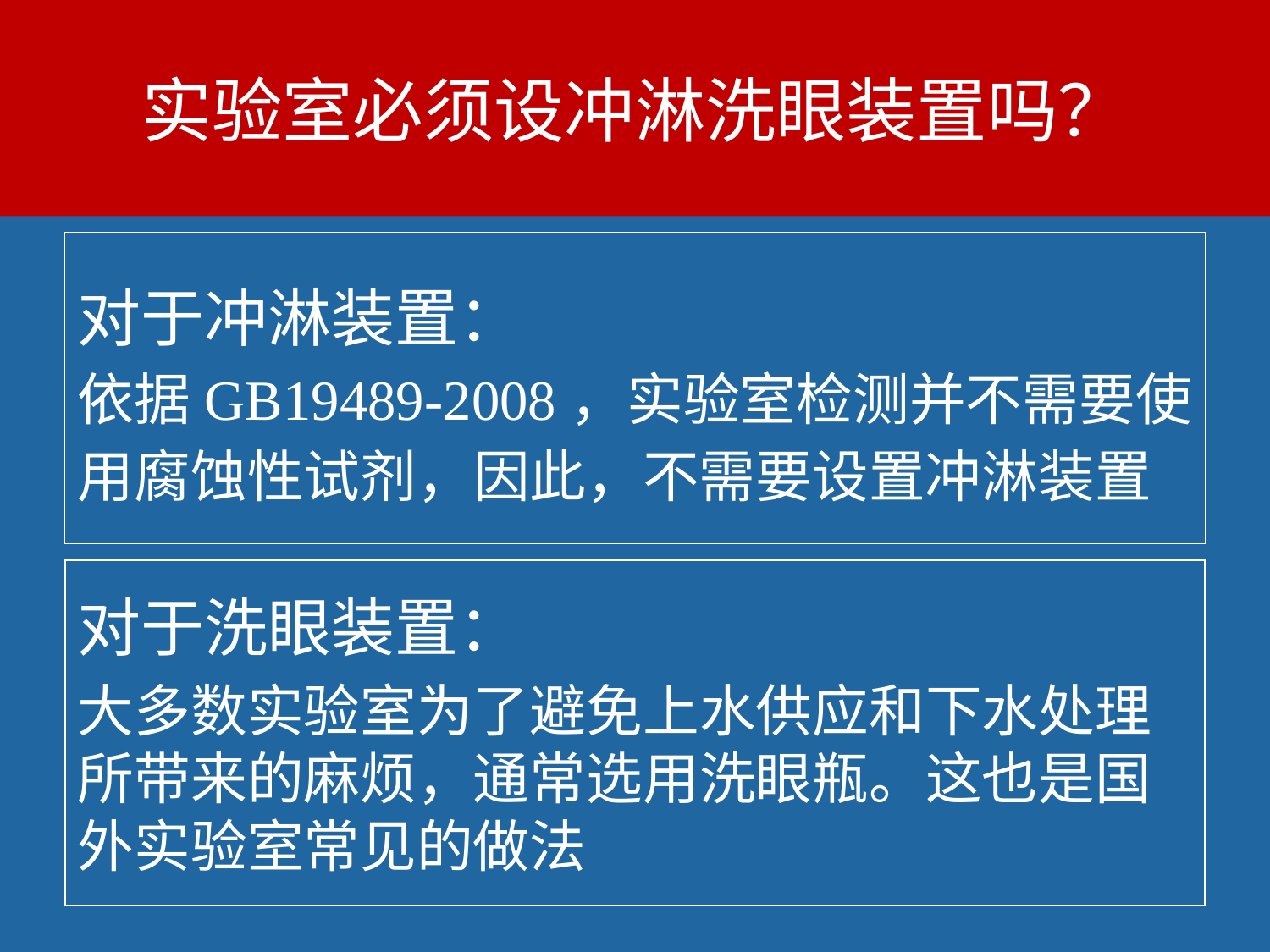

# 实验室必须设冲淋洗眼装置吗？
对于冲淋装置：
依据GB19489-2008，实验室检测并不需要使用腐蚀性试剂，因此，不需要设置冲淋装置
对于洗眼装置：
大多数实验室为了避免上水供应和下水处理所带来的麻烦，通常选用洗眼瓶。这也是国外实验室常见的做法